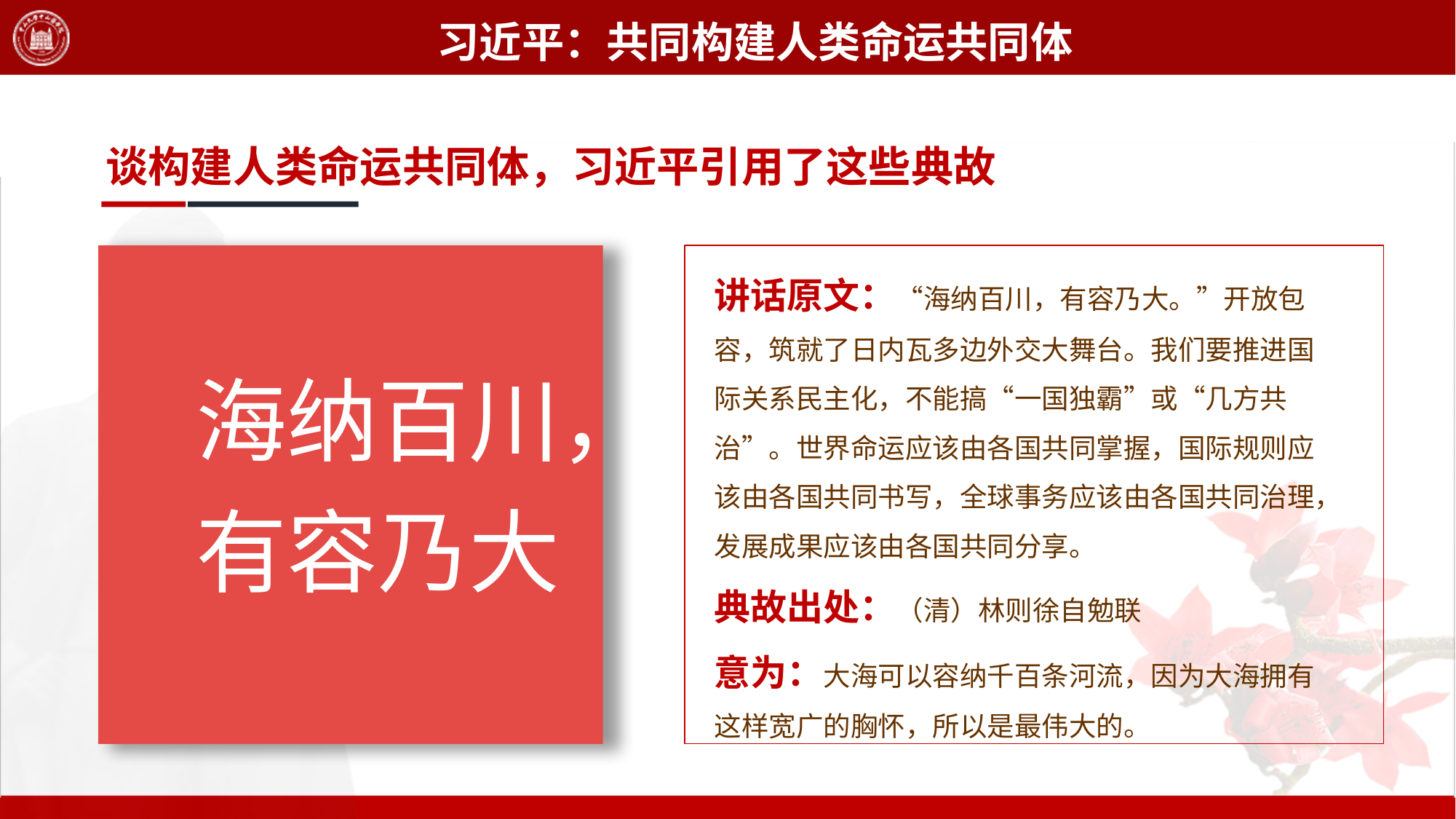

习近平：共同构建人类命运共同体
谈构建人类命运共同体，习近平引用了这些典故

讲话原文：“海纳百川，有容乃大。”开放包容，筑就了日内瓦多边外交大舞台。我们要推进国际关系民主化，不能搞“一国独霸”或“几方共治”。世界命运应该由各国共同掌握，国际规则应该由各国共同书写，全球事务应该由各国共同治理，发展成果应该由各国共同分享。
典故出处：（清）林则徐自勉联
意为：大海可以容纳千百条河流，因为大海拥有这样宽广的胸怀，所以是最伟大的。

海纳百川，有容乃大